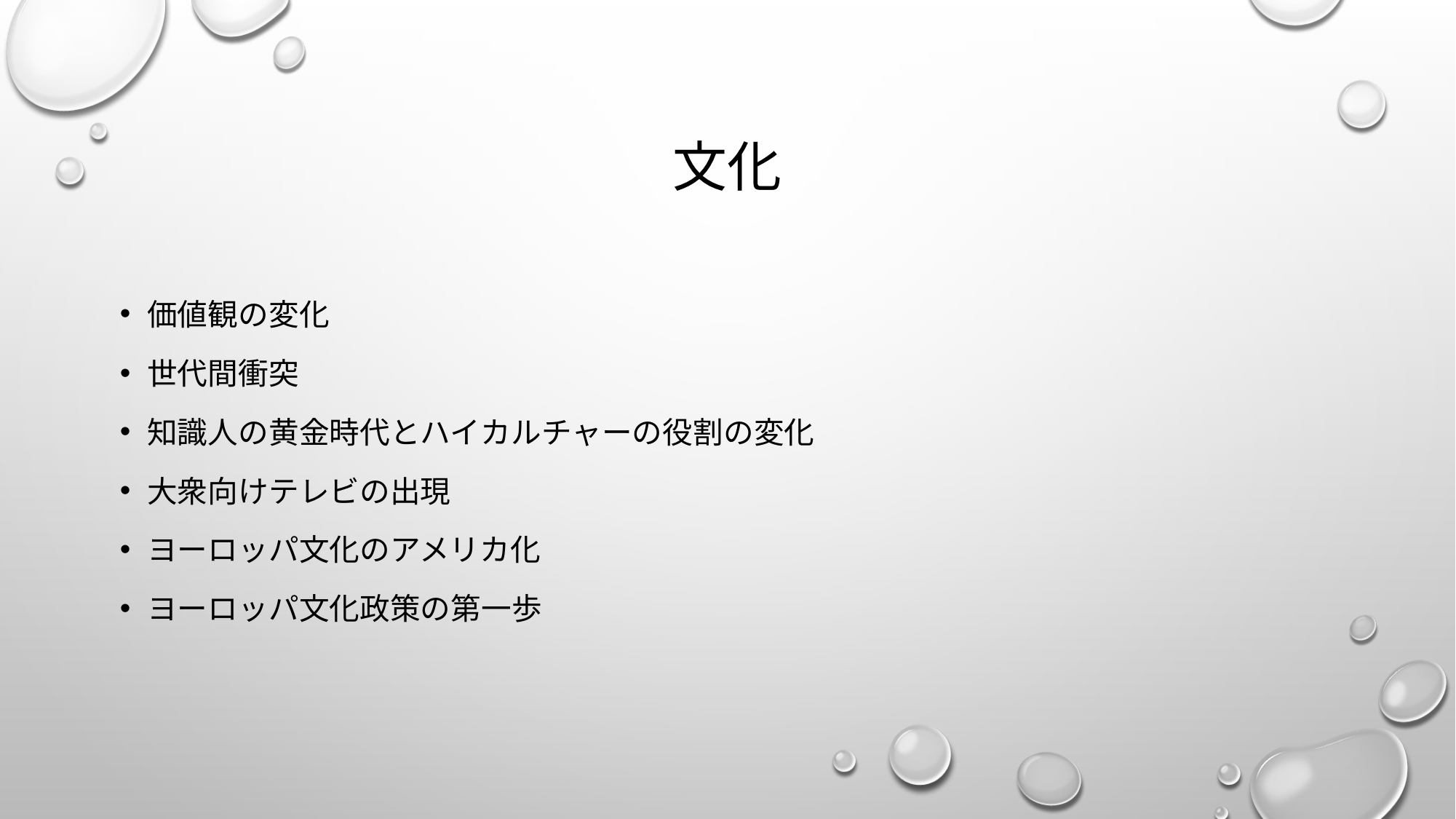

# 文化
価値観の変化
世代間衝突
知識人の黄金時代とハイカルチャーの役割の変化
大衆向けテレビの出現
ヨーロッパ文化のアメリカ化
ヨーロッパ文化政策の第一歩